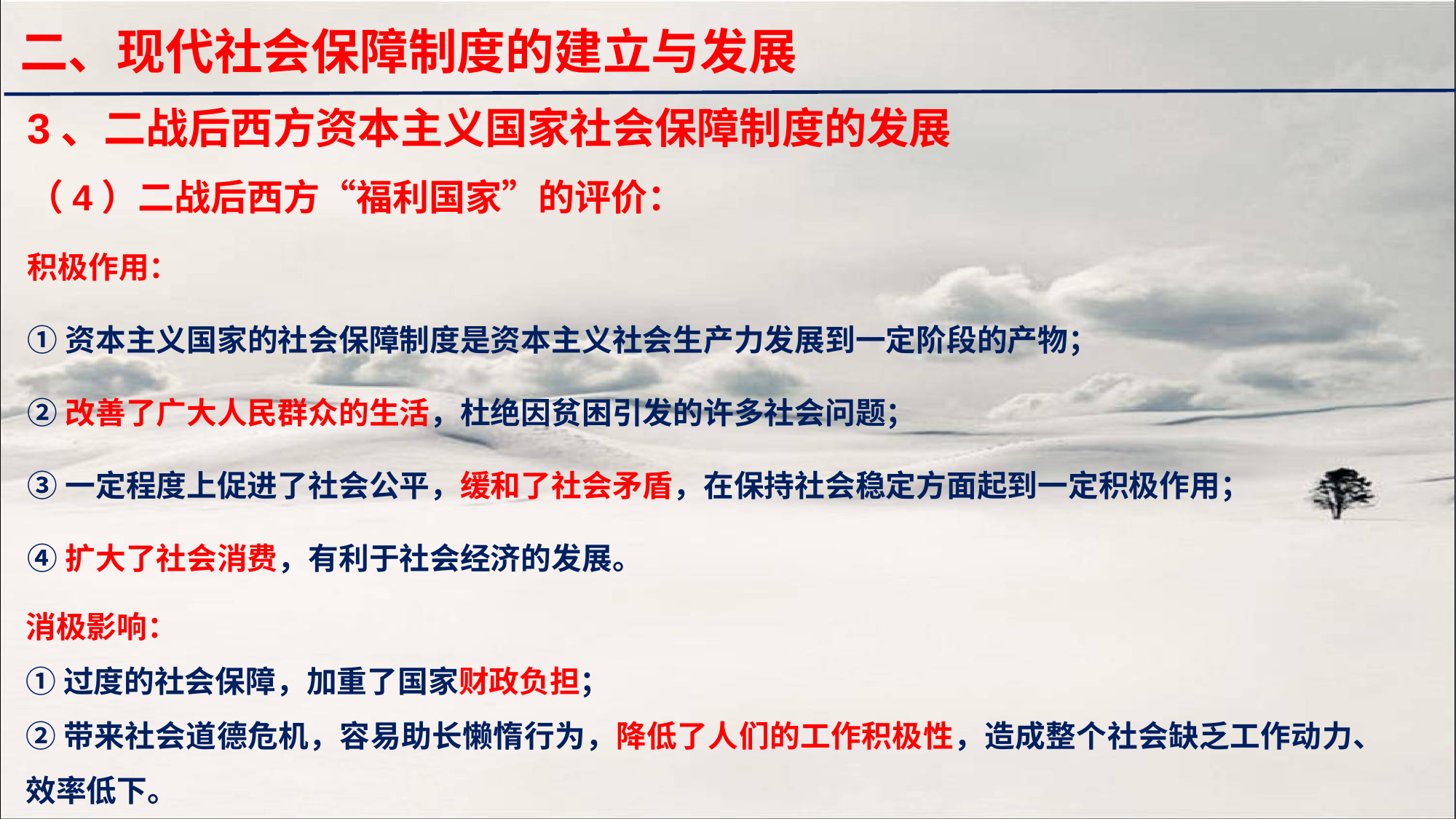

二、现代社会保障制度的建立与发展
3、二战后西方资本主义国家社会保障制度的发展
（4）二战后西方“福利国家”的评价：
积极作用：
①资本主义国家的社会保障制度是资本主义社会生产力发展到一定阶段的产物；
②改善了广大人民群众的生活，杜绝因贫困引发的许多社会问题；
③一定程度上促进了社会公平，缓和了社会矛盾，在保持社会稳定方面起到一定积极作用；
④扩大了社会消费，有利于社会经济的发展。
消极影响：
①过度的社会保障，加重了国家财政负担；
②带来社会道德危机，容易助长懒惰行为，降低了人们的工作积极性，造成整个社会缺乏工作动力、效率低下。